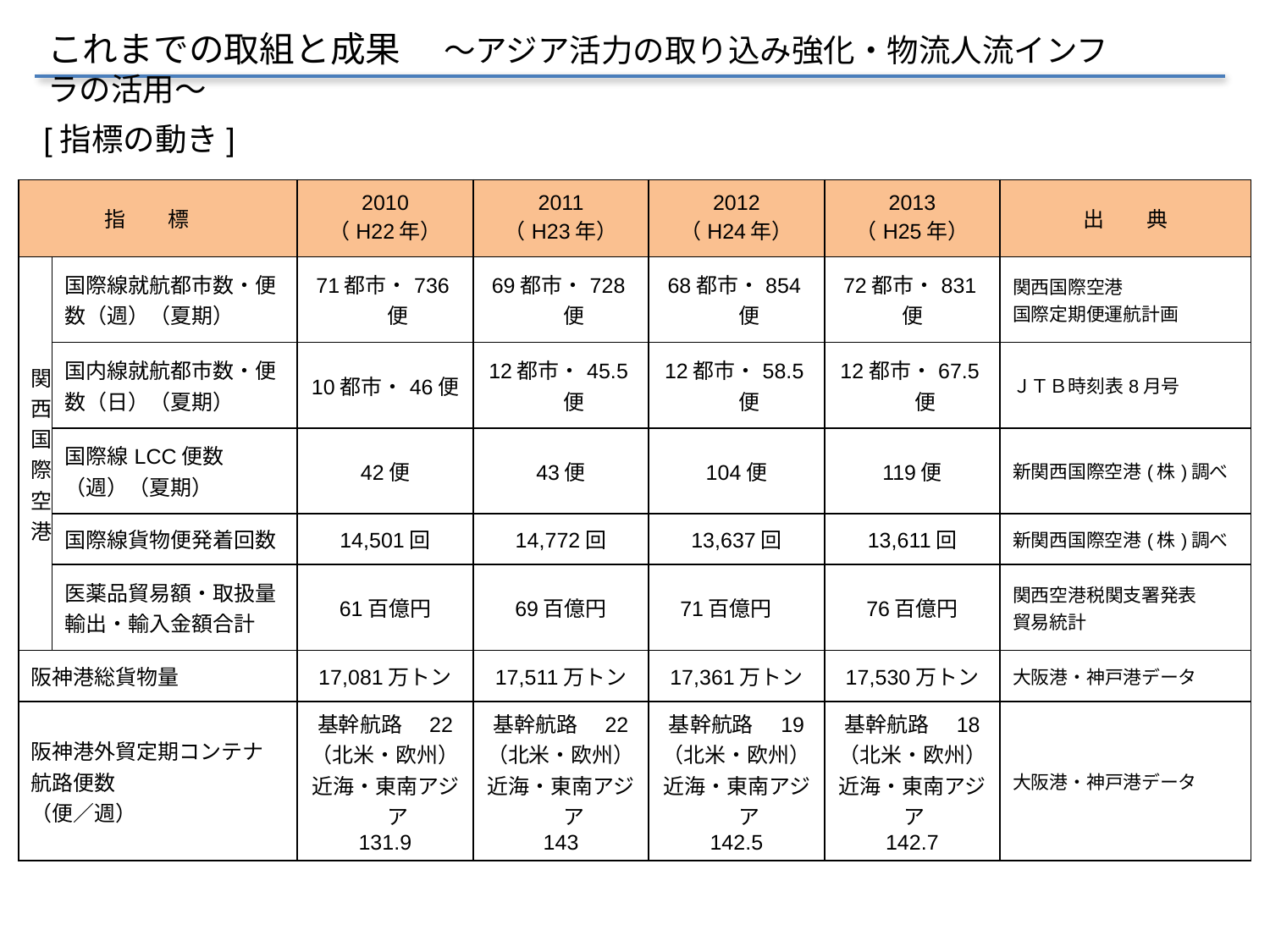

これまでの取組と成果　 ～アジア活力の取り込み強化・物流人流インフラの活用～
[指標の動き]
| 指　　標 |  | 2010 （H22年） | 2011 （H23年） | 2012 （H24年） | 2013 （H25年） | 出　　典 |
| --- | --- | --- | --- | --- | --- | --- |
| 関西国際空港 | 国際線就航都市数・便数（週）（夏期） | 71都市・736便 | 69都市・728便 | 68都市・854便 | 72都市・831便 | 関西国際空港 国際定期便運航計画 |
|  | 国内線就航都市数・便数（日）（夏期） | 10都市・46便 | 12都市・45.5便 | 12都市・58.5便 | 12都市・67.5便 | ＪＴＢ時刻表8月号 |
|  | 国際線LCC便数 （週）（夏期） | 42便 | 43便 | 104便 | 119便 | 新関西国際空港(株)調べ |
|  | 国際線貨物便発着回数 | 14,501回 | 14,772回 | 13,637回 | 13,611回 | 新関西国際空港(株)調べ |
|  | 医薬品貿易額・取扱量 輸出・輸入金額合計 | 61百億円 | 69百億円 | 71百億円 | 76百億円 | 関西空港税関支署発表 貿易統計 |
| 阪神港総貨物量 |  | 17,081万トン | 17,511万トン | 17,361万トン | 17,530万トン | 大阪港・神戸港データ |
| 阪神港外貿定期コンテナ 航路便数 （便／週） |  | 基幹航路　22 （北米・欧州） 近海・東南アジア 131.9 | 基幹航路　22 （北米・欧州） 近海・東南アジア 143 | 基幹航路　19 （北米・欧州） 近海・東南アジア 142.5 | 基幹航路　18 （北米・欧州） 近海・東南アジア　 142.7 | 大阪港・神戸港データ |